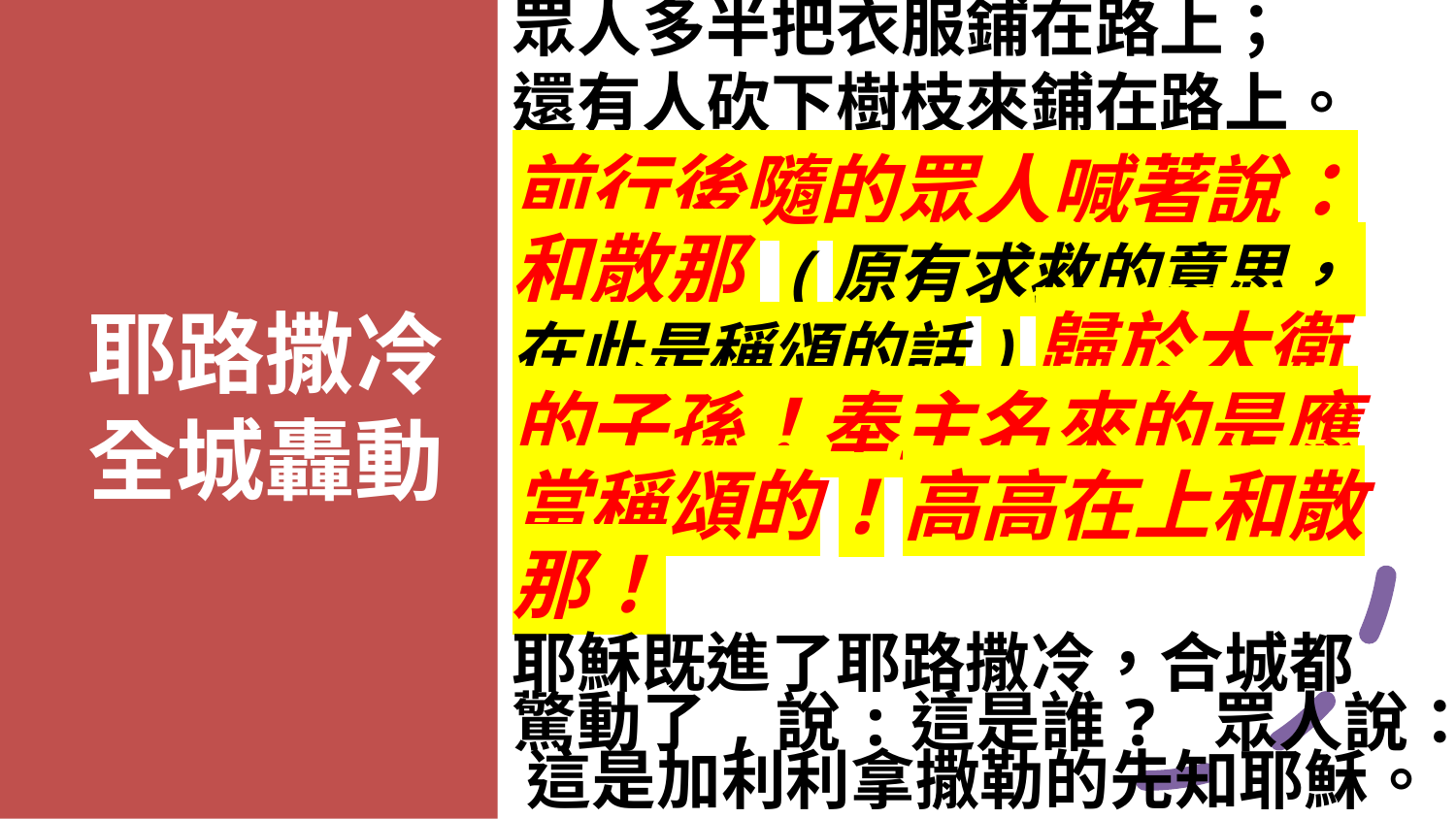

眾人多半把衣服鋪在路上；
還有人砍下樹枝來鋪在路上。
前行後隨的眾人喊著說：和散那 (原有求救的意思，  在此是稱頌的話)歸於大衛的子孫！奉主名來的是應當稱頌的!高高在上和散那！
耶穌既進了耶路撒冷，合城都驚動了,說:這是誰? 眾人說： 這是加利利拿撒勒的先知耶穌。
# 耶路撒冷 全城轟動